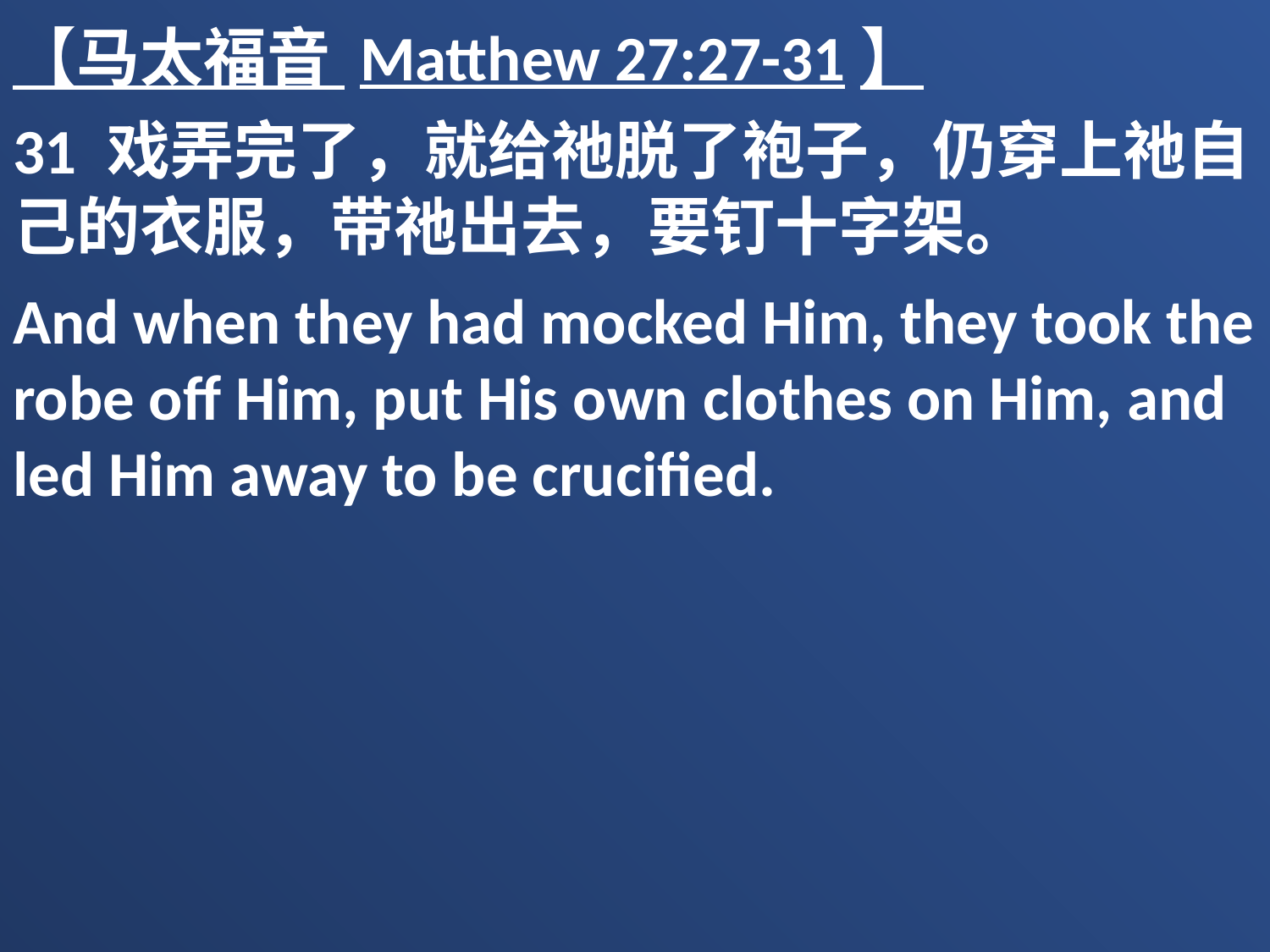

【马太福音 Matthew 27:27-31】
31 戏弄完了，就给祂脱了袍子，仍穿上祂自己的衣服，带祂出去，要钉十字架。
And when they had mocked Him, they took the robe off Him, put His own clothes on Him, and led Him away to be crucified.